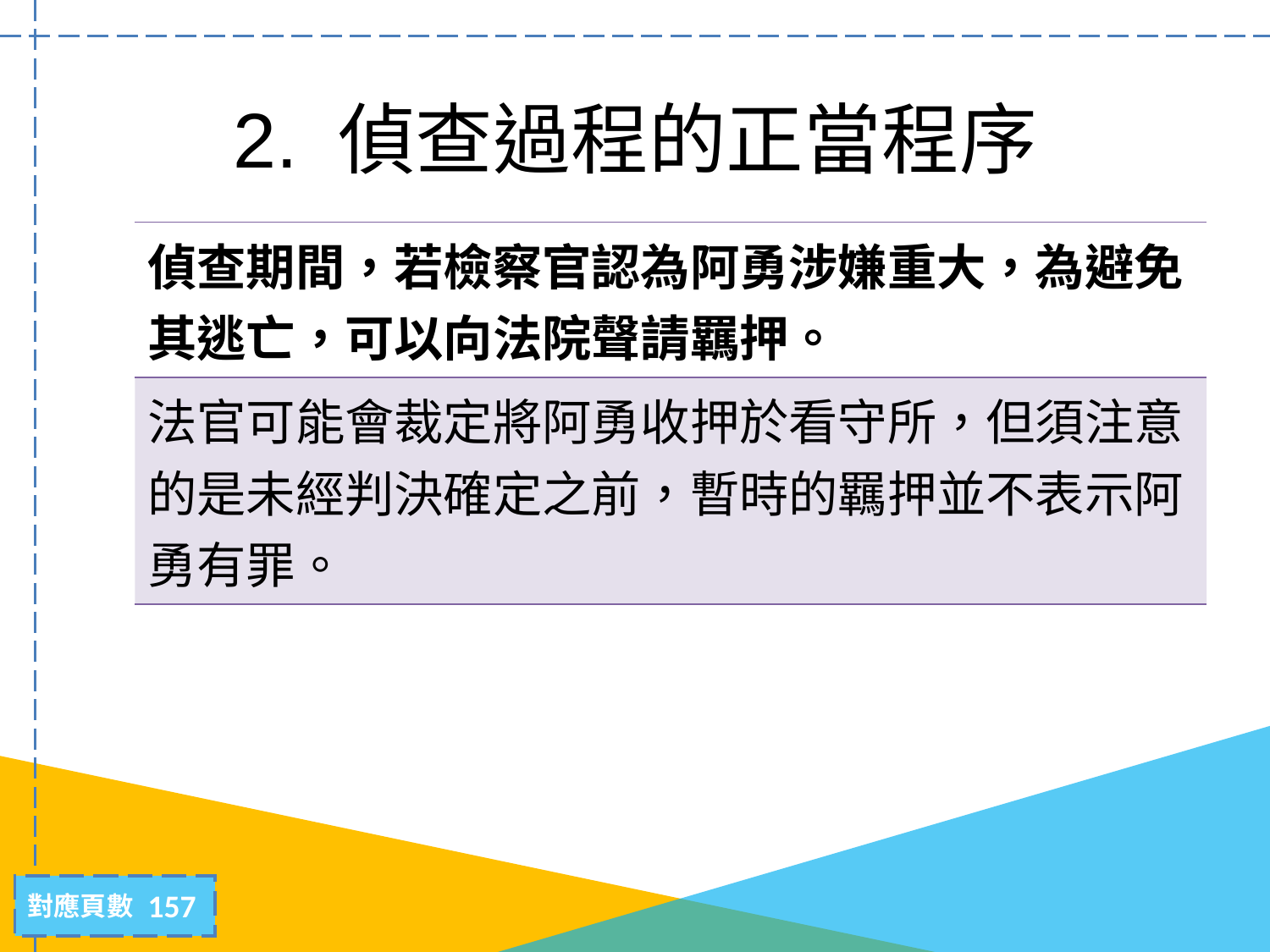

# 2. 偵查過程的正當程序
| 偵查期間，若檢察官認為阿勇涉嫌重大，為避免其逃亡，可以向法院聲請羈押。 |
| --- |
| 法官可能會裁定將阿勇收押於看守所，但須注意的是未經判決確定之前，暫時的羈押並不表示阿勇有罪。 |
157